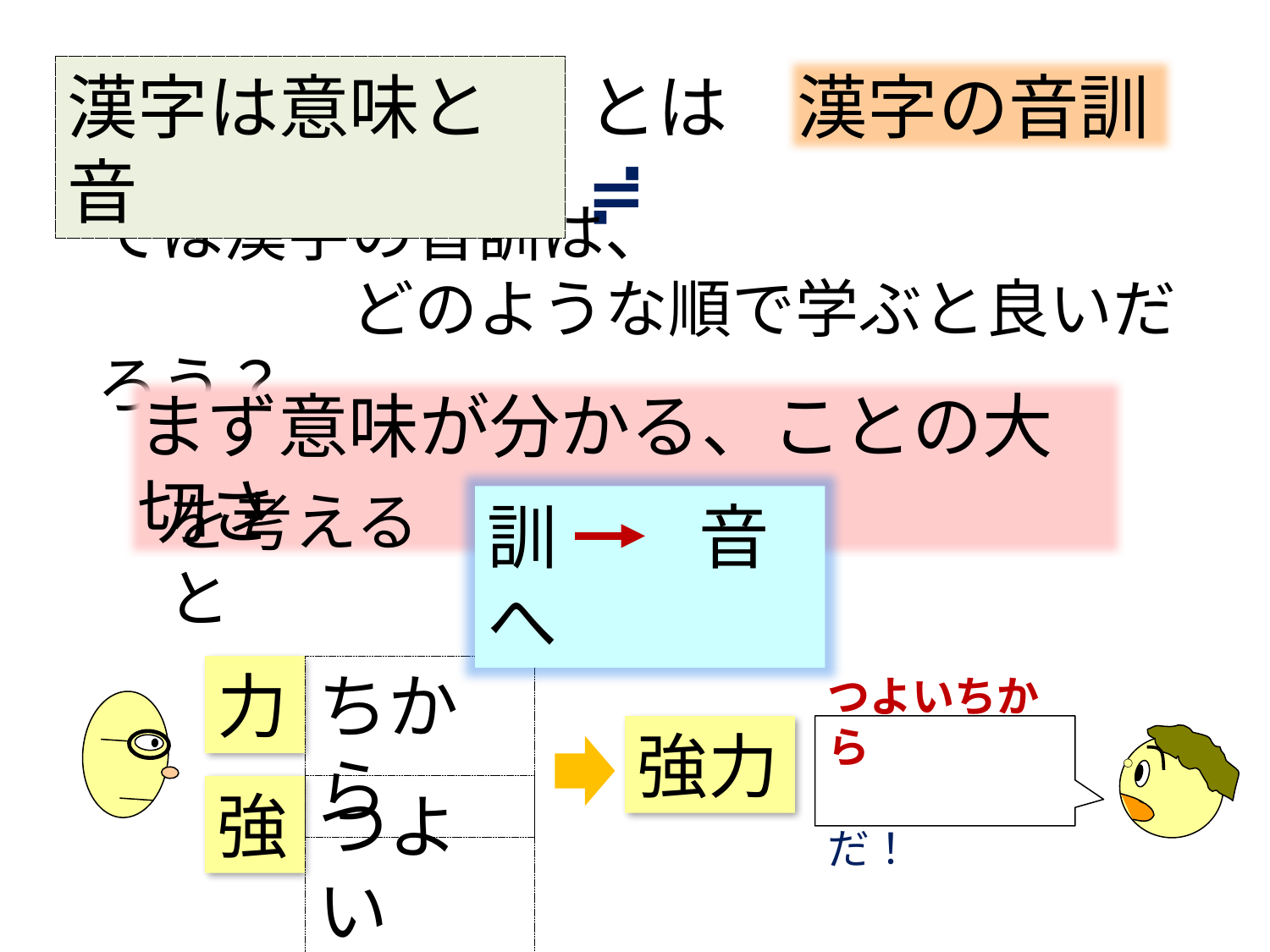

漢字は意味と音
とは≓
漢字の音訓
では漢字の音訓は、
　　　　どのような順で学ぶと良いだろう？
まず意味が分かる、ことの大切さ
を考えると
訓　　音へ
力
ちから

強力
つよいちから
　　　　　だ！

強
つよい